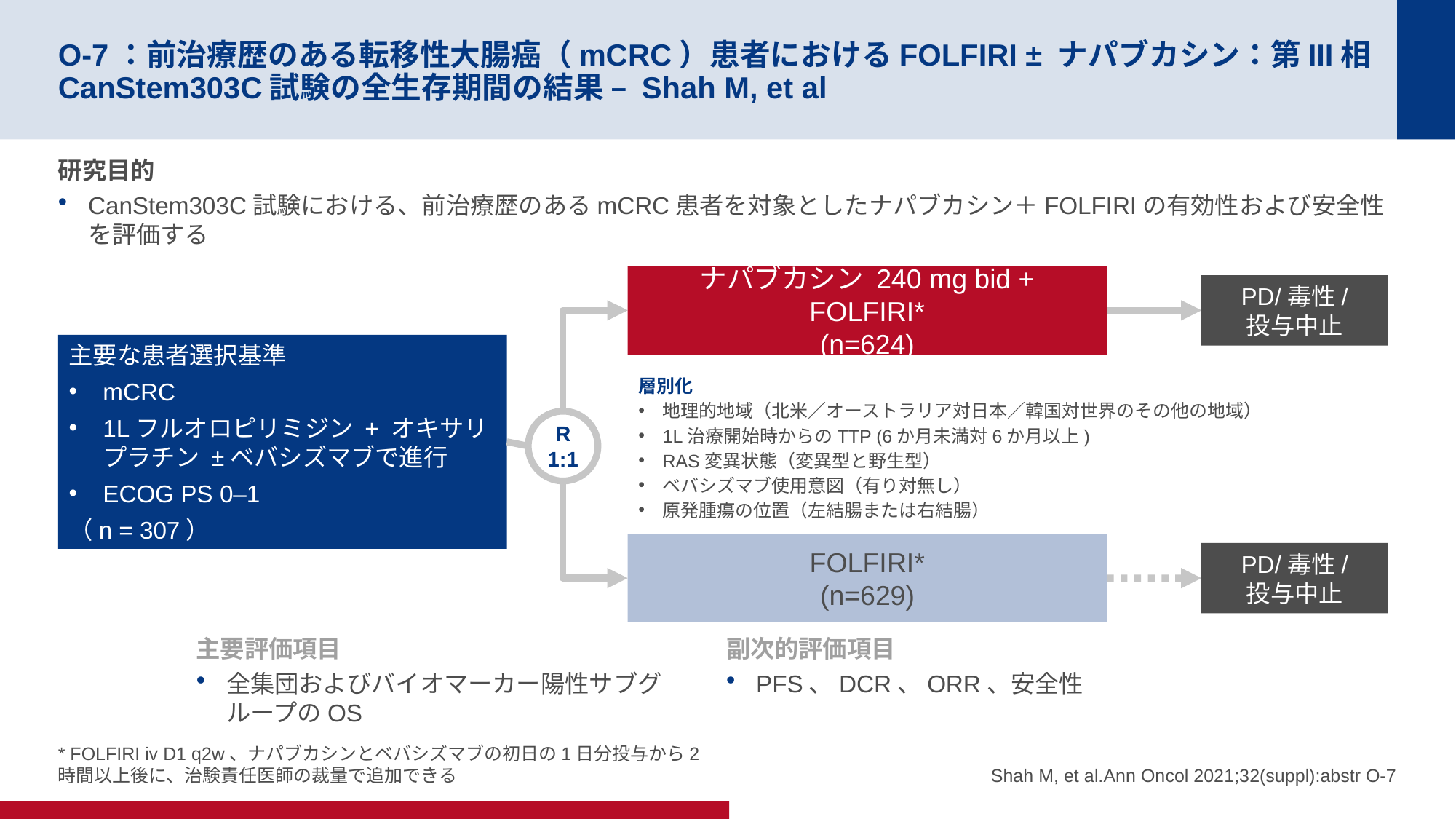

# O-7：前治療歴のある転移性大腸癌（mCRC）患者におけるFOLFIRI ± ナパブカシン：第III相CanStem303C試験の全生存期間の結果 – Shah M, et al
研究目的
CanStem303C試験における、前治療歴のあるmCRC患者を対象としたナパブカシン＋FOLFIRIの有効性および安全性を評価する
ナパブカシン 240 mg bid + FOLFIRI*
(n=624)
PD/毒性/
投与中止
主要な患者選択基準
mCRC
1Lフルオロピリミジン + オキサリプラチン ±ベバシズマブで進行
ECOG PS 0–1
（n = 307）
層別化
地理的地域（北米／オーストラリア対日本／韓国対世界のその他の地域）
1L治療開始時からのTTP (6か月未満対6か月以上)
RAS変異状態（変異型と野生型）
ベバシズマブ使用意図（有り対無し）
原発腫瘍の位置（左結腸または右結腸）
R
1:1
FOLFIRI*
(n=629)
PD/毒性/
投与中止
主要評価項目
全集団およびバイオマーカー陽性サブグループのOS

副次的評価項目
PFS、DCR、ORR、安全性
* FOLFIRI iv D1 q2w、ナパブカシンとベバシズマブの初日の1日分投与から2時間以上後に、治験責任医師の裁量で追加できる
Shah M, et al.Ann Oncol 2021;32(suppl):abstr O-7